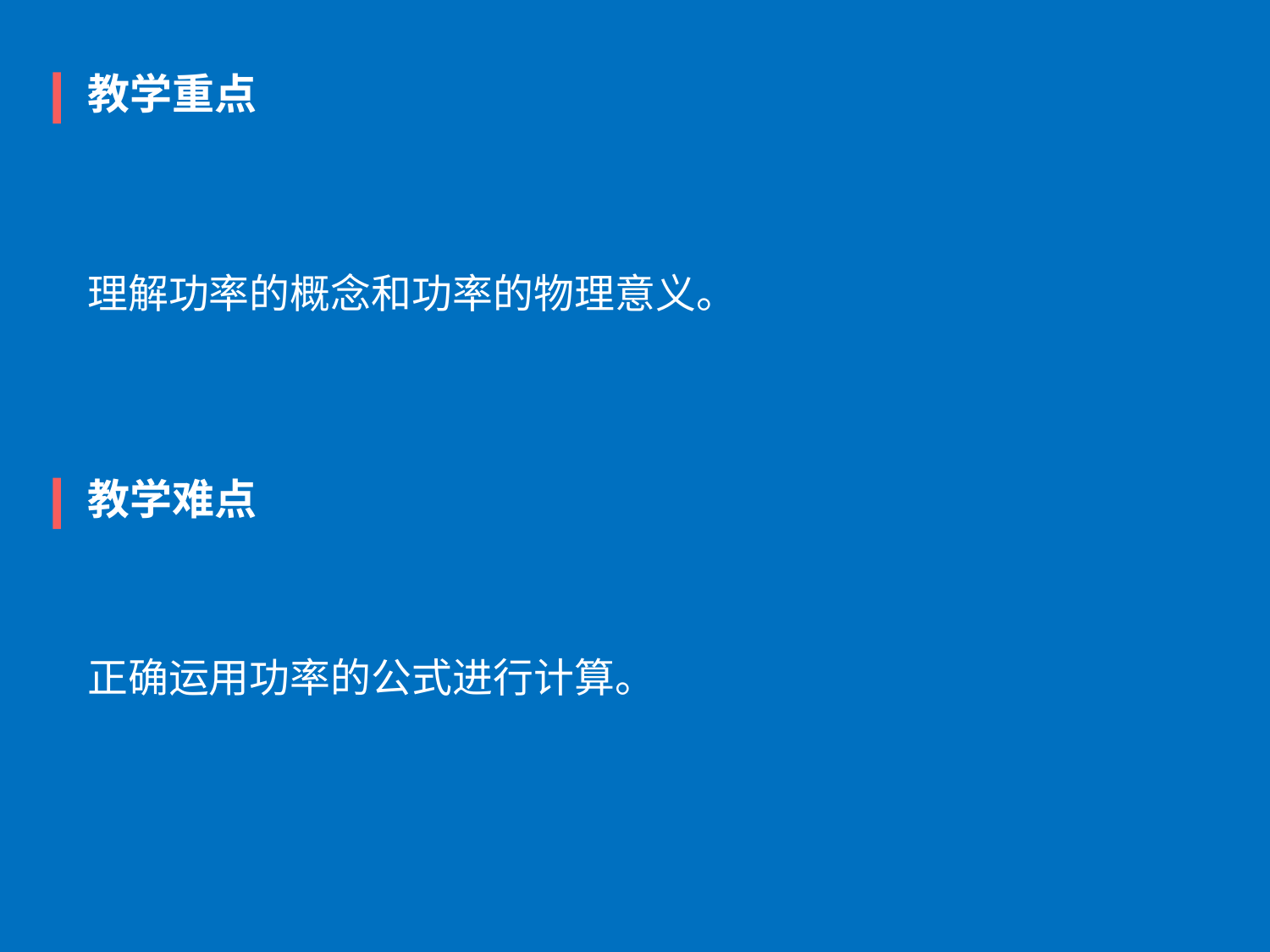

教学重点

理解功率的概念和功率的物理意义。
教学难点

正确运用功率的公式进行计算。